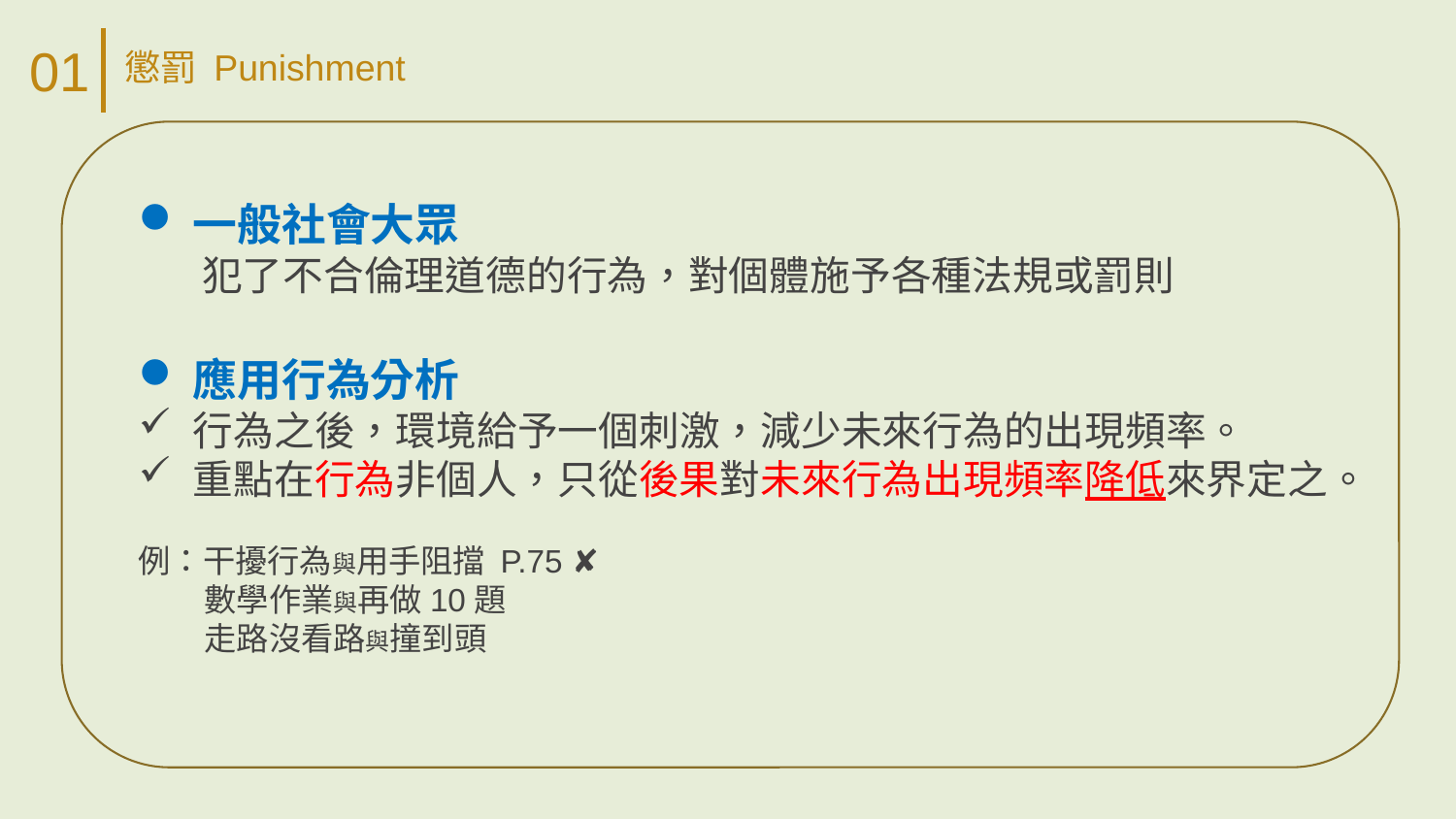

01
懲罰 Punishment

一般社會大眾
      犯了不合倫理道德的行為，對個體施予各種法規或罰則

應用行為分析
行為之後，環境給予一個刺激，減少未來行為的出現頻率。
重點在行為非個人，只從後果對未來行為出現頻率降低來界定之。

例：干擾行為與用手阻擋 P.75 ✘
        數學作業與再做10題
        走路沒看路與撞到頭